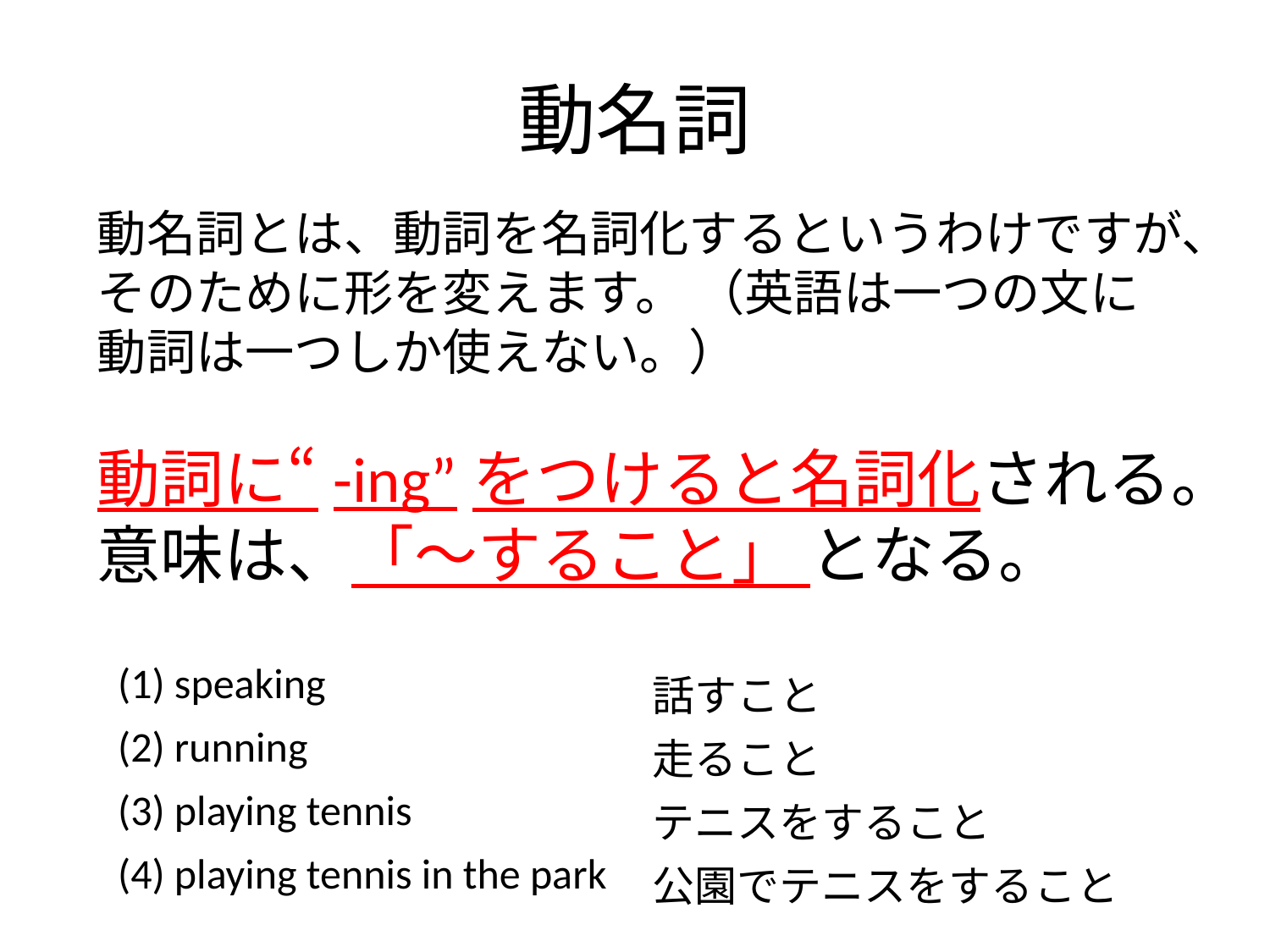

# 動名詞
動名詞とは、動詞を名詞化するというわけですが、そのために形を変えます。 （英語は一つの文に動詞は一つしか使えない。）

動詞に“-ing”をつけると名詞化される。
意味は、「～すること」 となる。
| (1) speaking | 話すこと |
| --- | --- |
| (2) running | 走ること |
| (3) playing tennis | テニスをすること |
| (4) playing tennis in the park | 公園でテニスをすること |